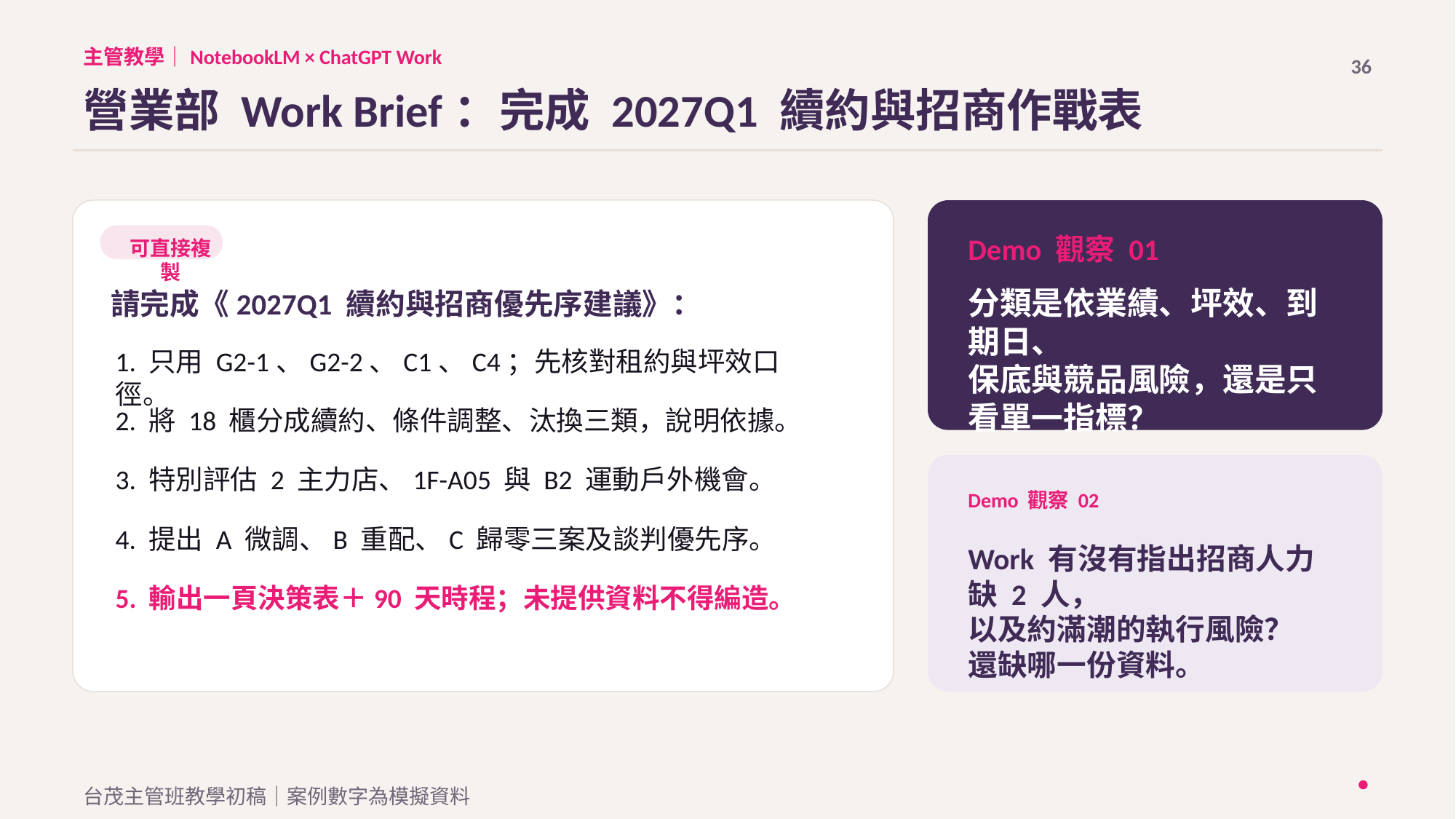

主管教學｜NotebookLM × ChatGPT Work
36
營業部 Work Brief：完成 2027Q1 續約與招商作戰表

Demo 觀察 01
可直接複製
分類是依業績、坪效、到期日、
保底與競品風險，還是只看單一指標？
請完成《2027Q1 續約與招商優先序建議》：
1. 只用 G2-1、G2-2、C1、C4；先核對租約與坪效口徑。
2. 將 18 櫃分成續約、條件調整、汰換三類，說明依據。

3. 特別評估 2 主力店、1F-A05 與 B2 運動戶外機會。
Demo 觀察 02
4. 提出 A 微調、B 重配、C 歸零三案及談判優先序。
Work 有沒有指出招商人力缺 2 人，
以及約滿潮的執行風險？
還缺哪一份資料。
5. 輸出一頁決策表＋90 天時程；未提供資料不得編造。
台茂主管班教學初稿｜案例數字為模擬資料